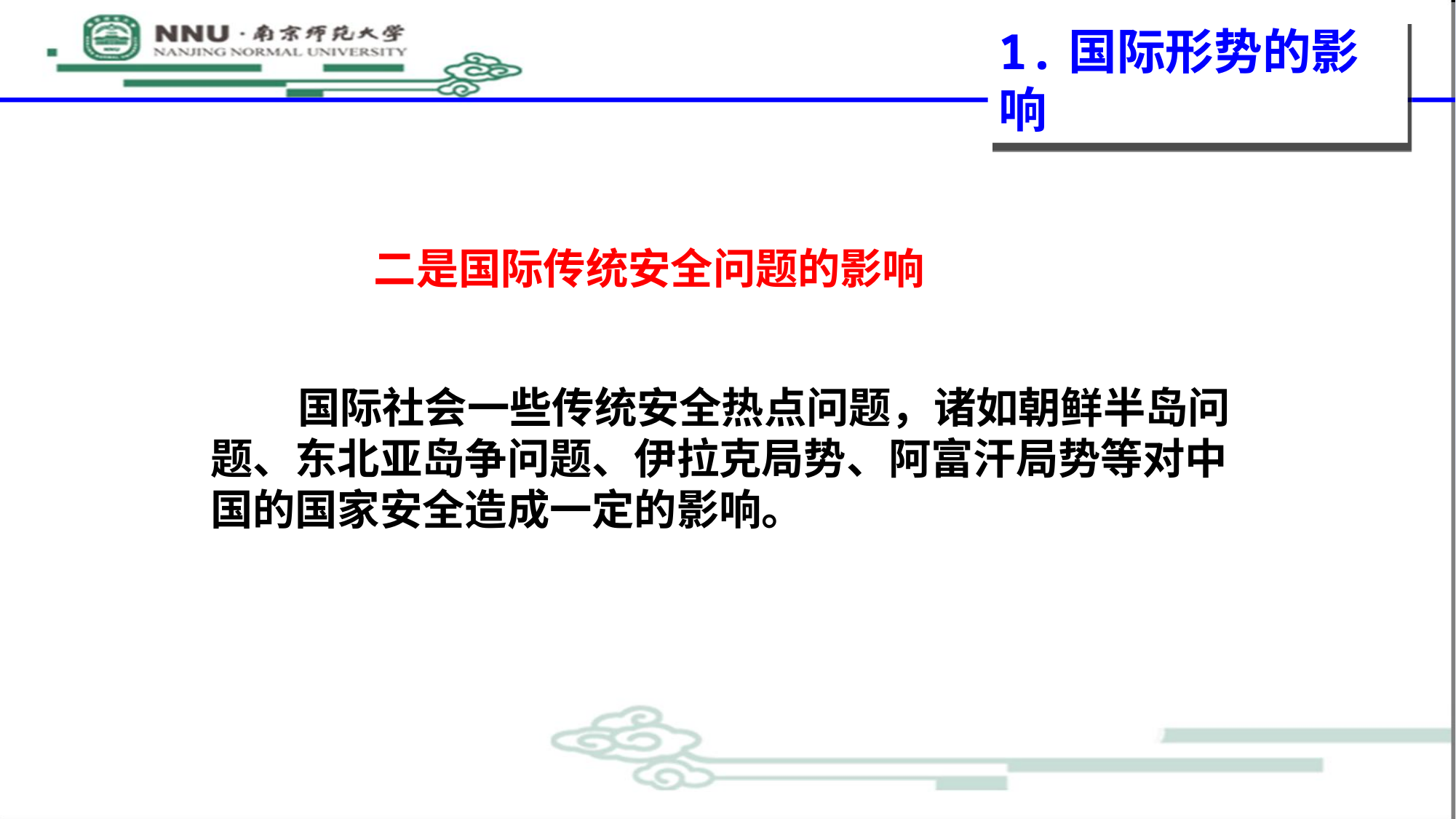

1.国际形势的影响
    二是国际传统安全问题的影响
        国际社会一些传统安全热点问题，诸如朝鲜半岛问题、东北亚岛争问题、伊拉克局势、阿富汗局势等对中国的国家安全造成一定的影响。